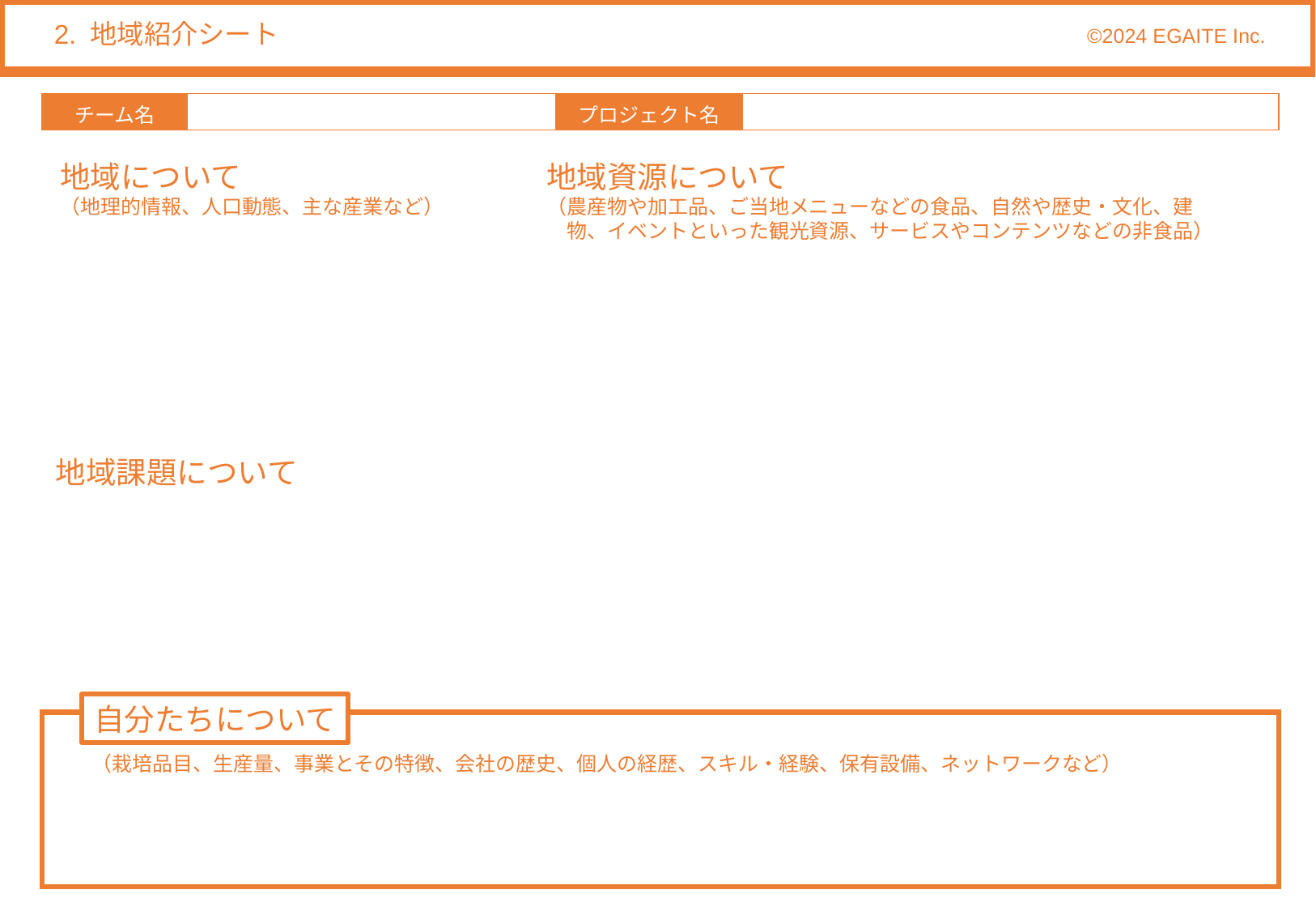

2. 地域紹介シート

地域について
（地理的情報、人口動態、主な産業など）
地域資源について
（農産物や加工品、ご当地メニューなどの食品、自然や歴史・文化、建
　物、イベントといった観光資源、サービスやコンテンツなどの非食品）
地域課題について
自分たちについて

（栽培品目、生産量、事業とその特徴、会社の歴史、個人の経歴、スキル・経験、保有設備、ネットワークなど）